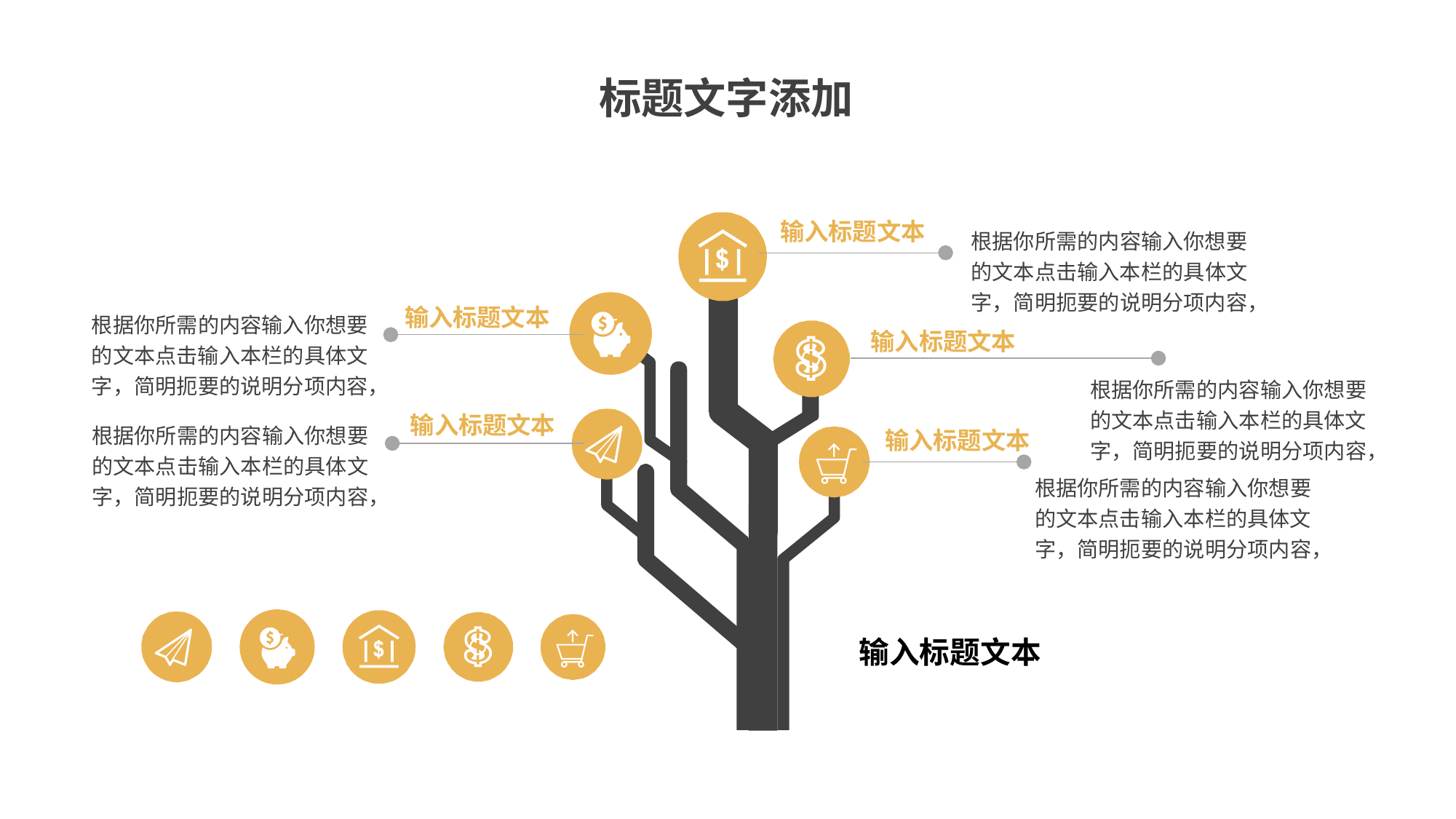

标题文字添加
输入标题文本

根据你所需的内容输入你想要的文本点击输入本栏的具体文字，简明扼要的说明分项内容，

输入标题文本
根据你所需的内容输入你想要的文本点击输入本栏的具体文字，简明扼要的说明分项内容，

输入标题文本
根据你所需的内容输入你想要的文本点击输入本栏的具体文字，简明扼要的说明分项内容，
输入标题文本

根据你所需的内容输入你想要的文本点击输入本栏的具体文字，简明扼要的说明分项内容，
输入标题文本

根据你所需的内容输入你想要的文本点击输入本栏的具体文字，简明扼要的说明分项内容，

输入标题文本